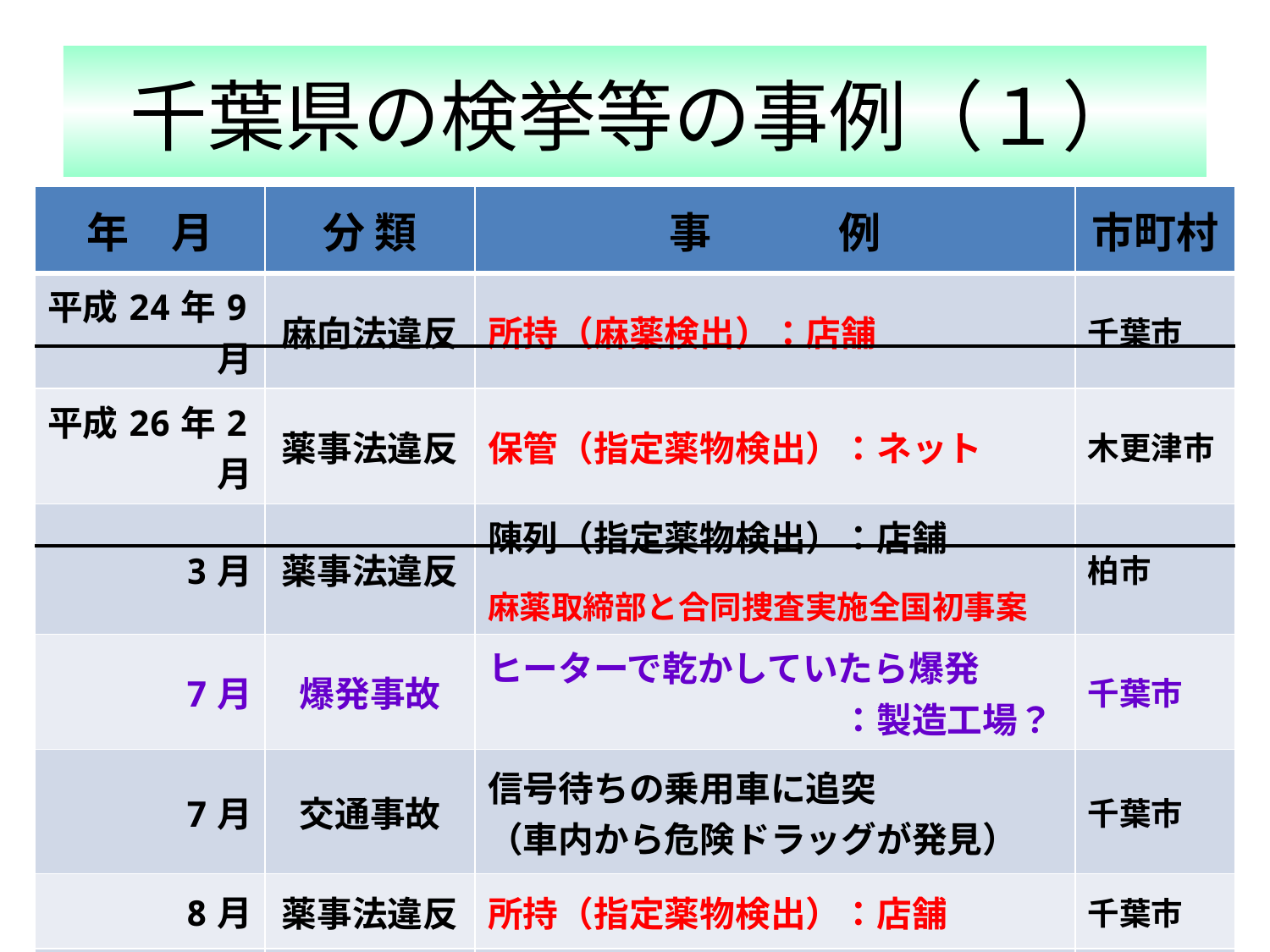

千葉県の検挙等の事例（１）
| 年　月 | 分 類 | 事　　　例 | 市町村 |
| --- | --- | --- | --- |
| 平成24年9月 | 麻向法違反 | 所持（麻薬検出）：店舗 | 千葉市 |
| 平成26年2月 | 薬事法違反 | 保管（指定薬物検出）：ネット | 木更津市 |
| 3月 | 薬事法違反 | 陳列（指定薬物検出）：店舗 　 麻薬取締部と合同捜査実施全国初事案 | 柏市 |
| 7月 | 爆発事故 | ヒーターで乾かしていたら爆発 　　　　　　　　　　：製造工場？ | 千葉市 |
| 7月 | 交通事故 | 信号待ちの乗用車に追突 （車内から危険ドラッグが発見） | 千葉市 |
| 8月 | 薬事法違反 | 所持（指定薬物検出）：店舗 | 千葉市 |
| 9月 | 大麻法違反 | 乾燥大麻の譲り渡し | 千葉市 |